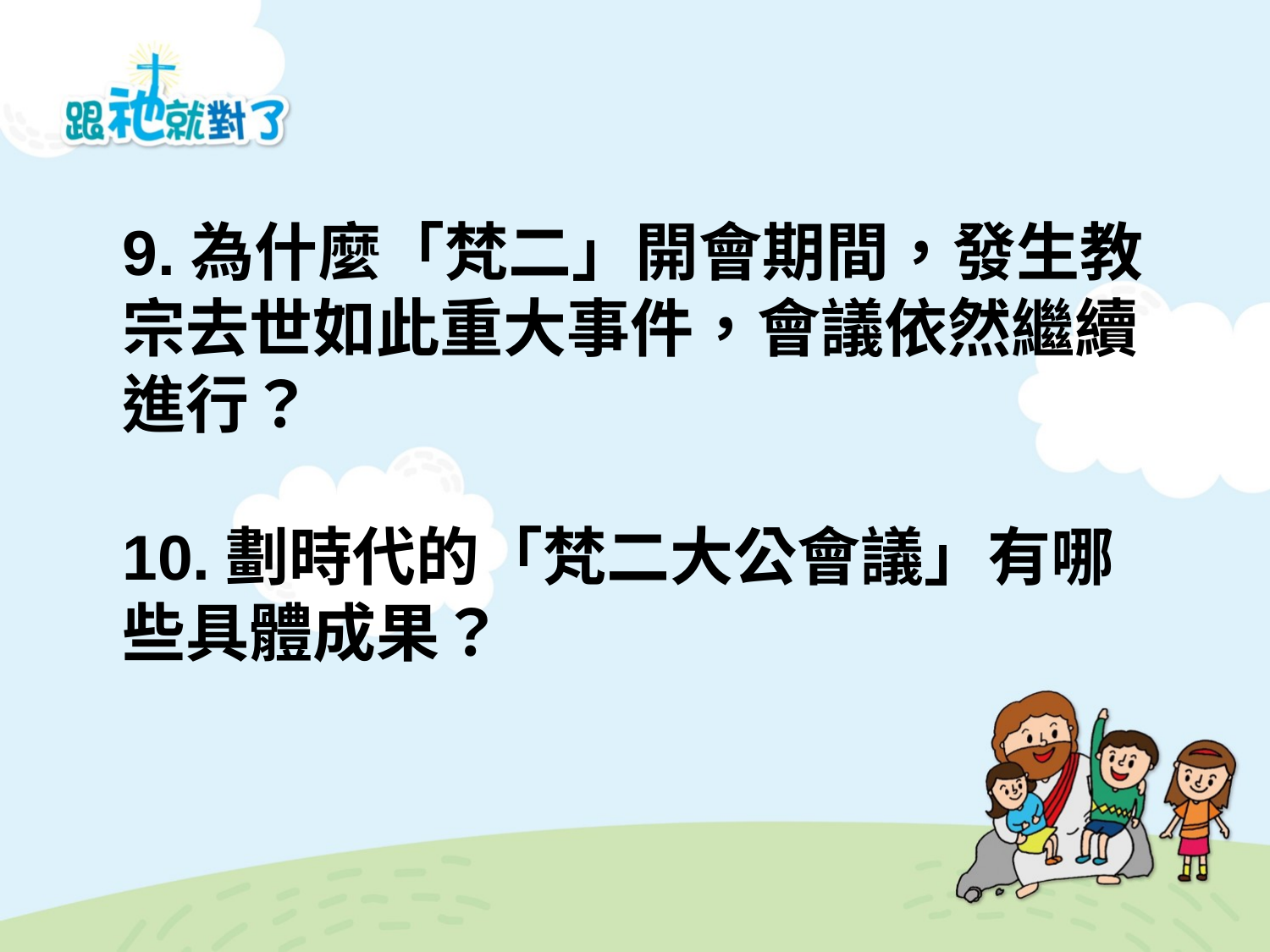

9.為什麼「梵二」開會期間，發生教宗去世如此重大事件，會議依然繼續進行？

10.劃時代的「梵二大公會議」有哪些具體成果？